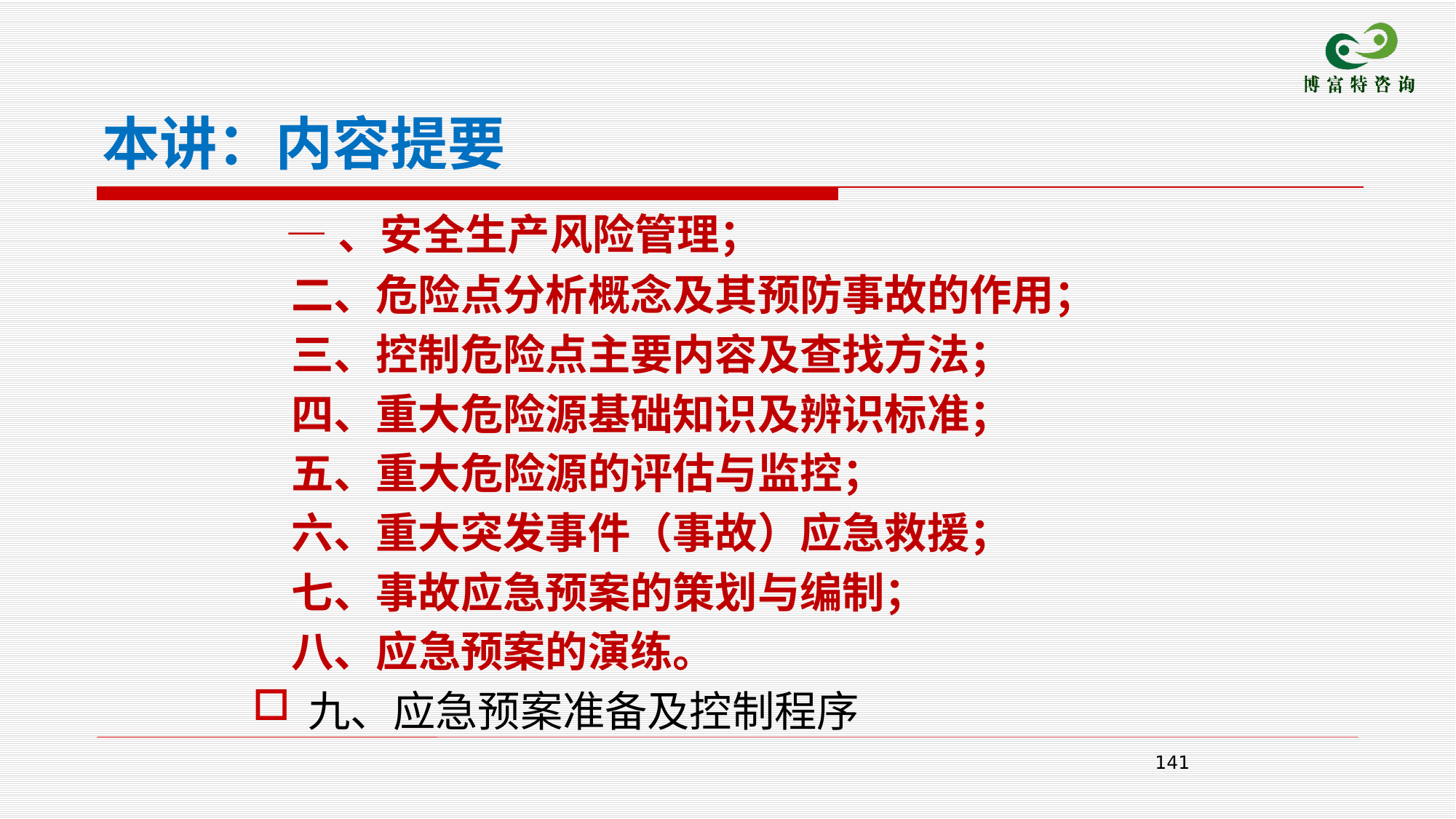

本讲：内容提要
   —、安全生产风险管理；
   二、危险点分析概念及其预防事故的作用；
   三、控制危险点主要内容及查找方法；
   四、重大危险源基础知识及辨识标准；
   五、重大危险源的评估与监控；
   六、重大突发事件（事故）应急救援；
   七、事故应急预案的策划与编制；
   八、应急预案的演练。
九、应急预案准备及控制程序

141